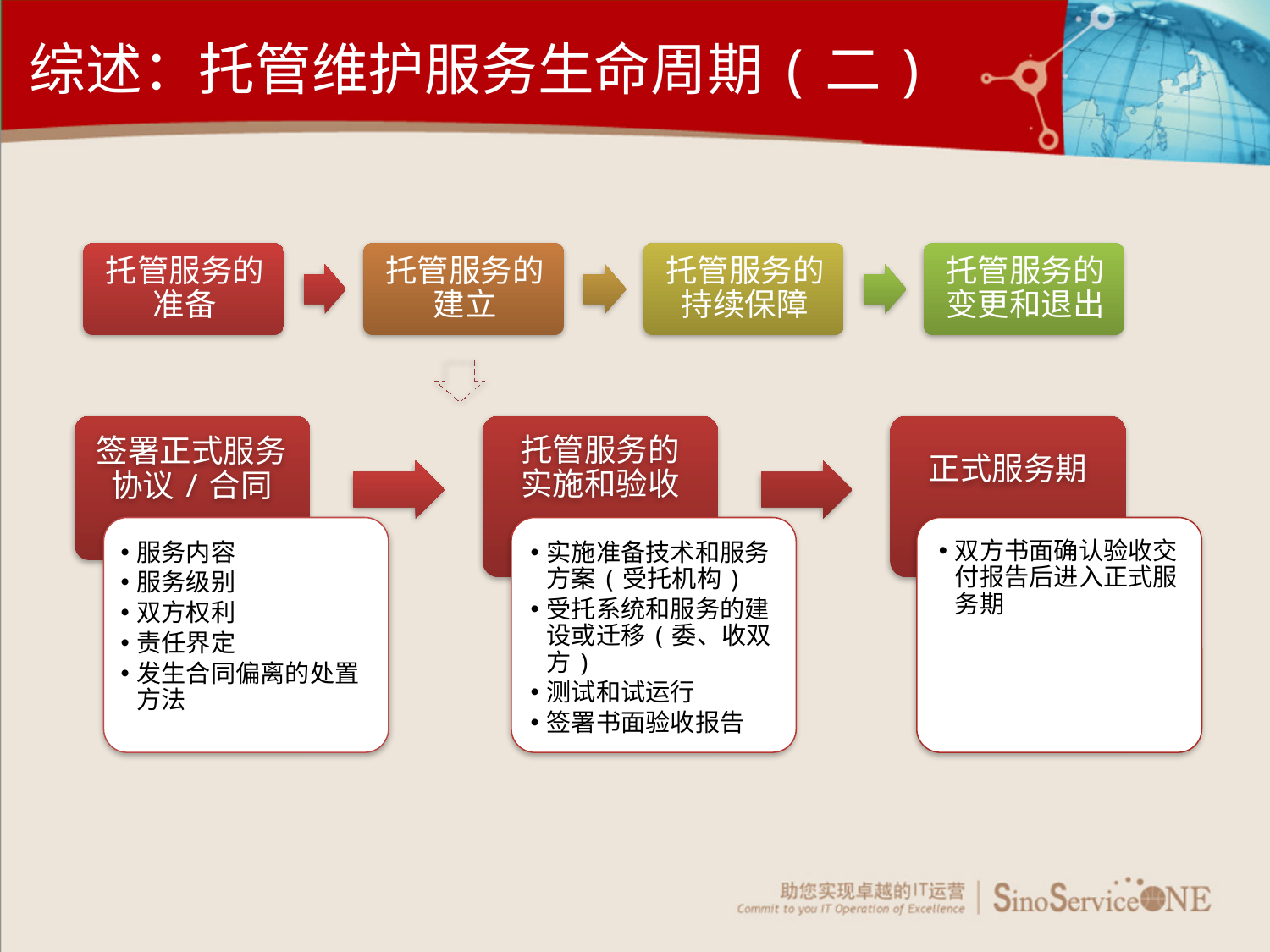

综述：托管维护服务生命周期(二)
托管服务的准备

托管服务的建立

托管服务的持续保障

托管服务的变更和退出

正式服务期

签署正式服务协议/合同

服务内容
服务级别
双方权利
责任界定
发生合同偏离的处置方法

实施准备技术和服务方案(受托机构)
受托系统和服务的建设或迁移(委、收双方)
测试和试运行
签署书面验收报告

托管服务的 实施和验收
双方书面确认验收交付报告后进入正式服务期